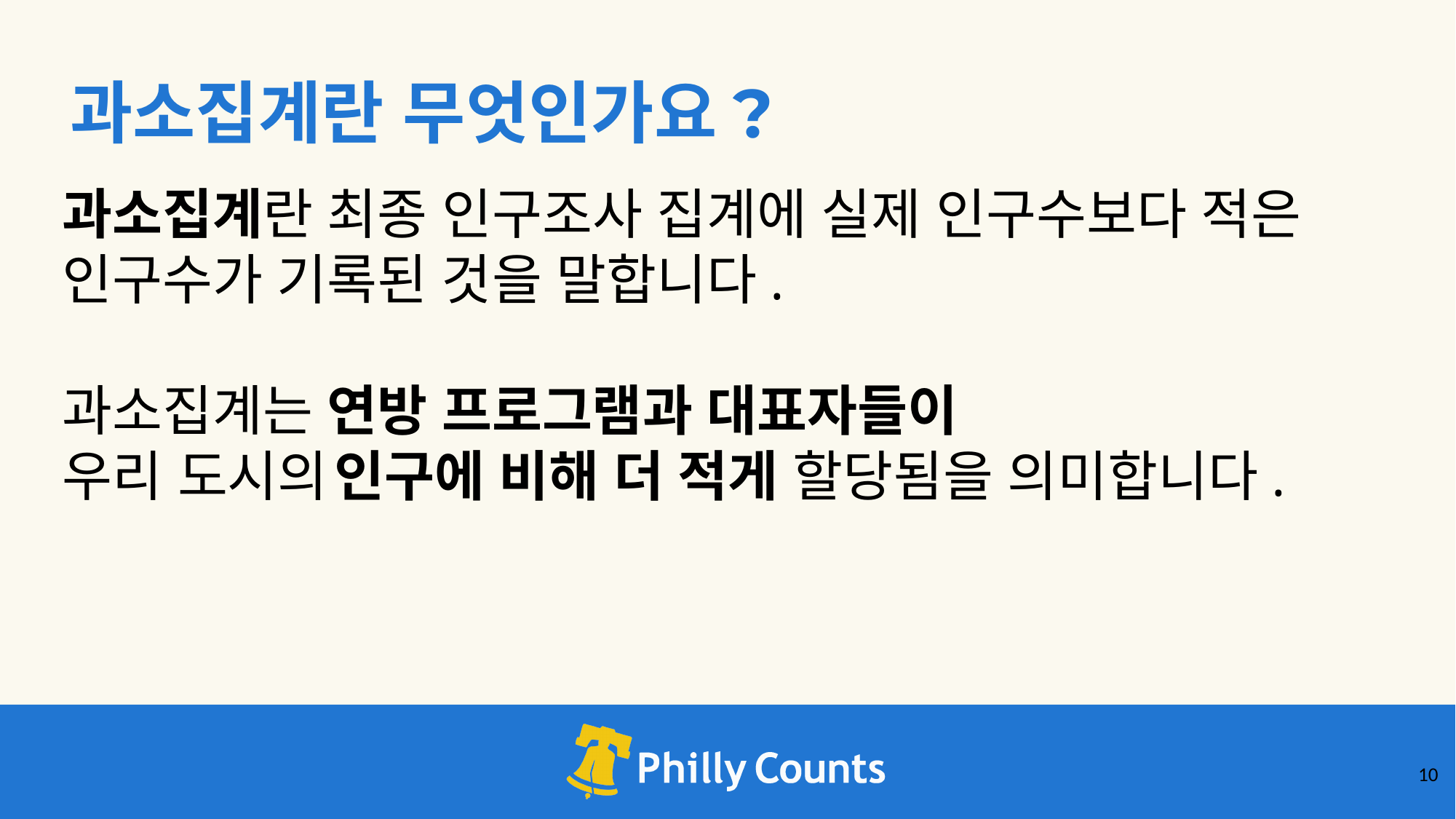

과소집계란 무엇인가요?
과소집계란 최종 인구조사 집계에 실제 인구수보다 적은 인구수가 기록된 것을 말합니다.

과소집계는 연방 프로그램과 대표자들이
우리 도시의 인구에 비해 더 적게 할당됨을 의미합니다.
10